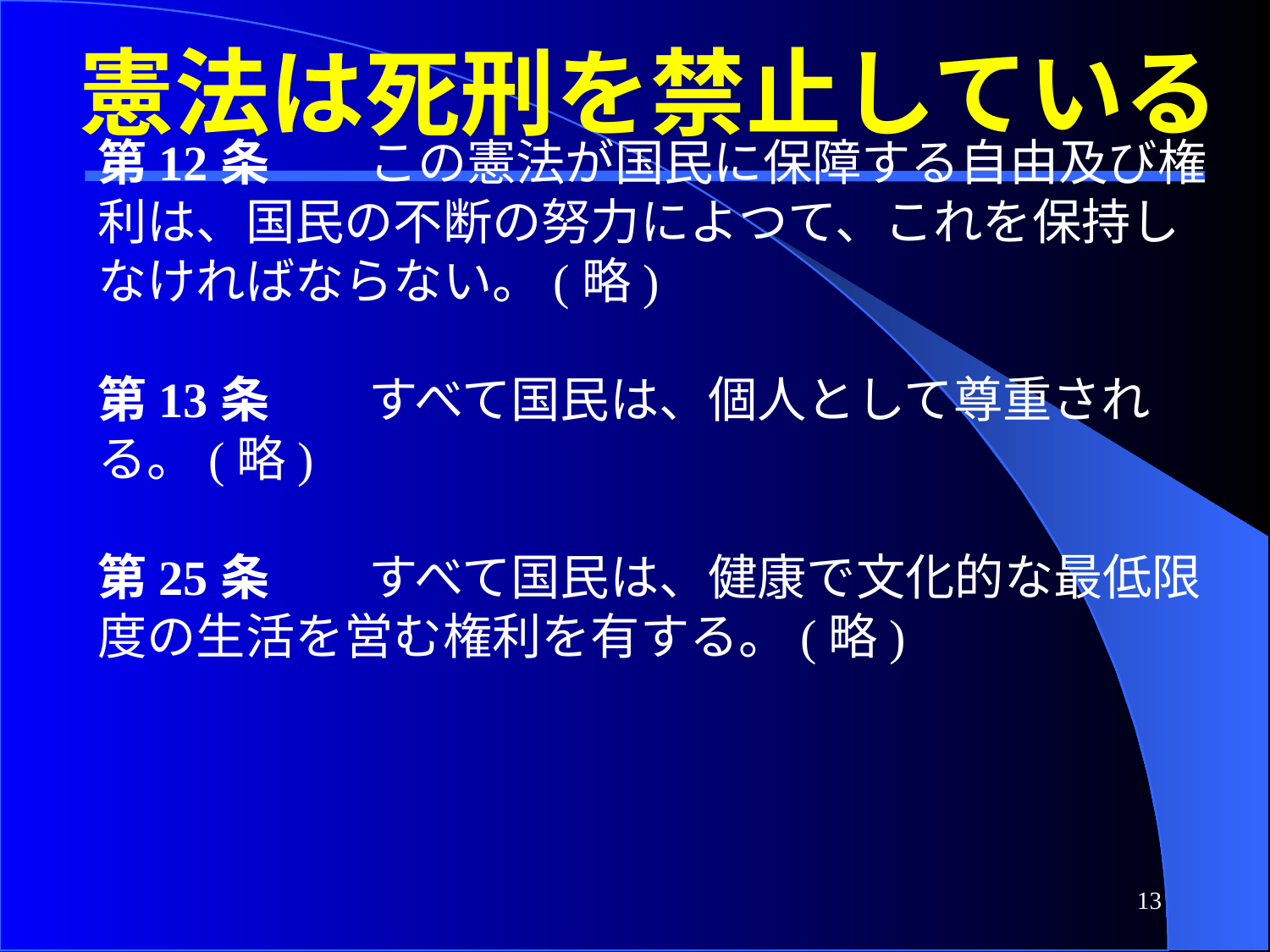

憲法は死刑を禁止している

第12条　　この憲法が国民に保障する自由及び権利は、国民の不断の努力によつて、これを保持しなければならない。(略)

第13条　　すべて国民は、個人として尊重される。(略)

第25条　　すべて国民は、健康で文化的な最低限度の生活を営む権利を有する。(略)

13